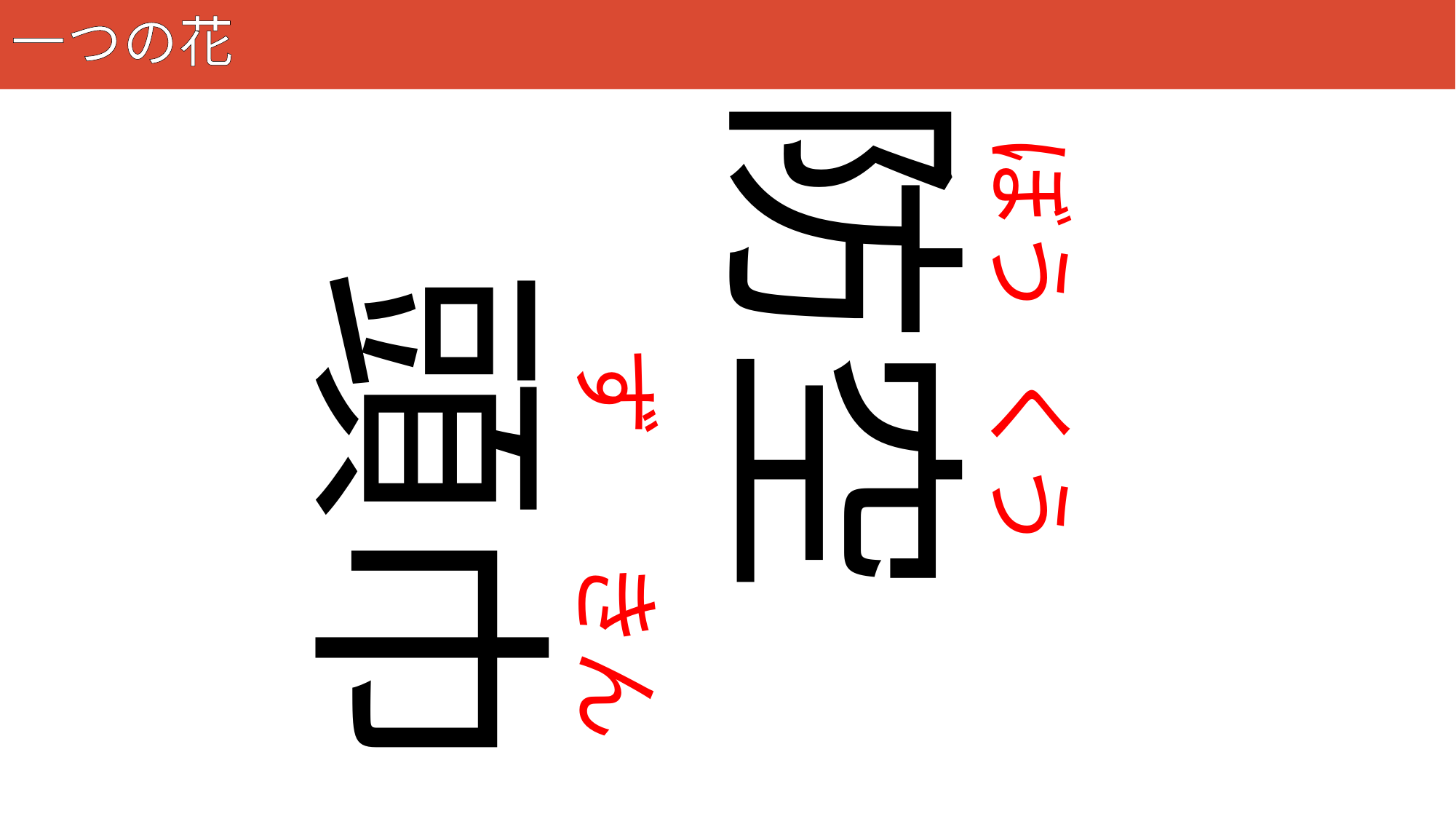

# 一つの花
77
防空
ぼう
頭巾
ず
くう
きん